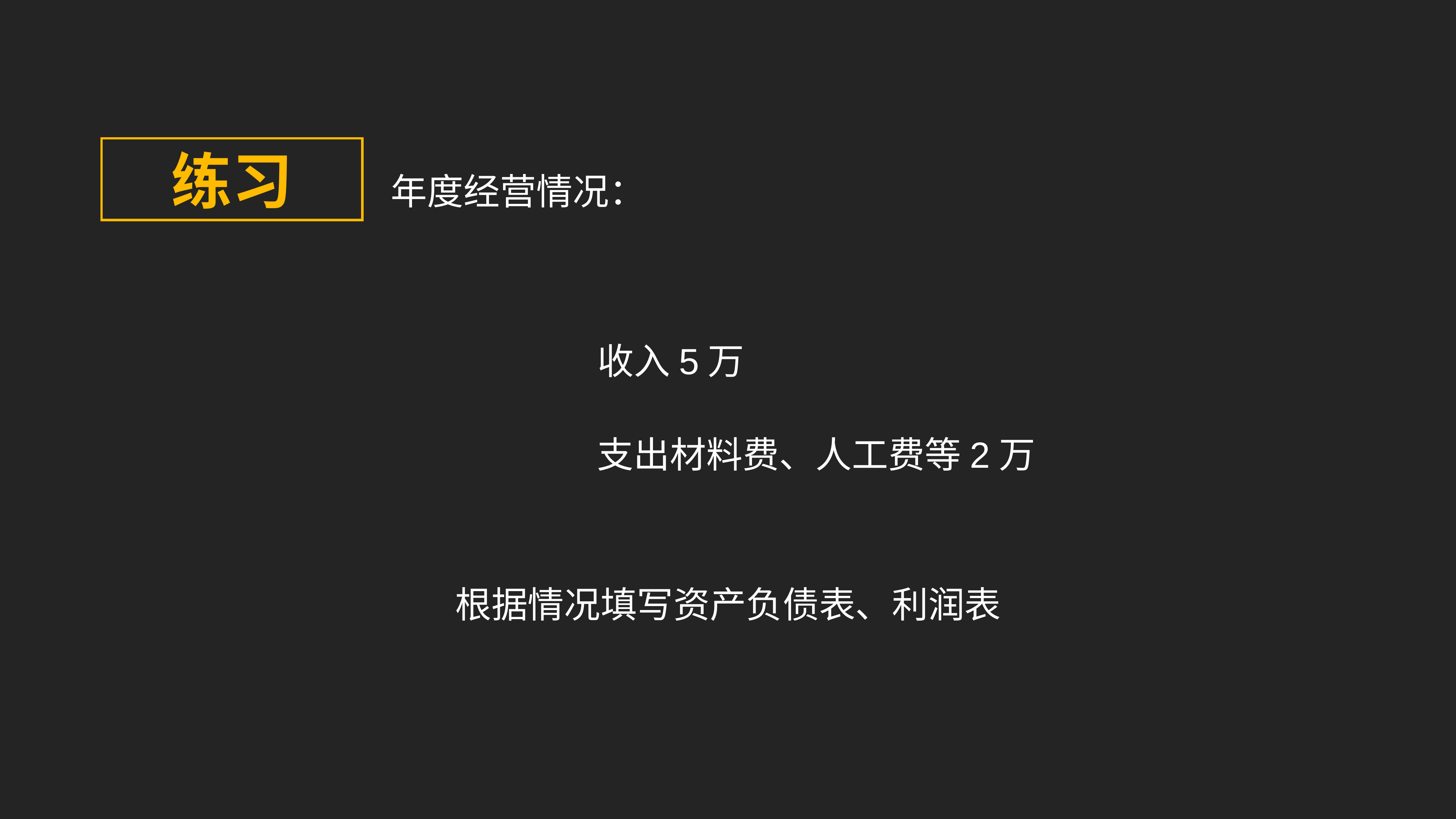

练习

年度经营情况：
收入5万
支出材料费、人工费等2万
根据情况填写资产负债表、利润表